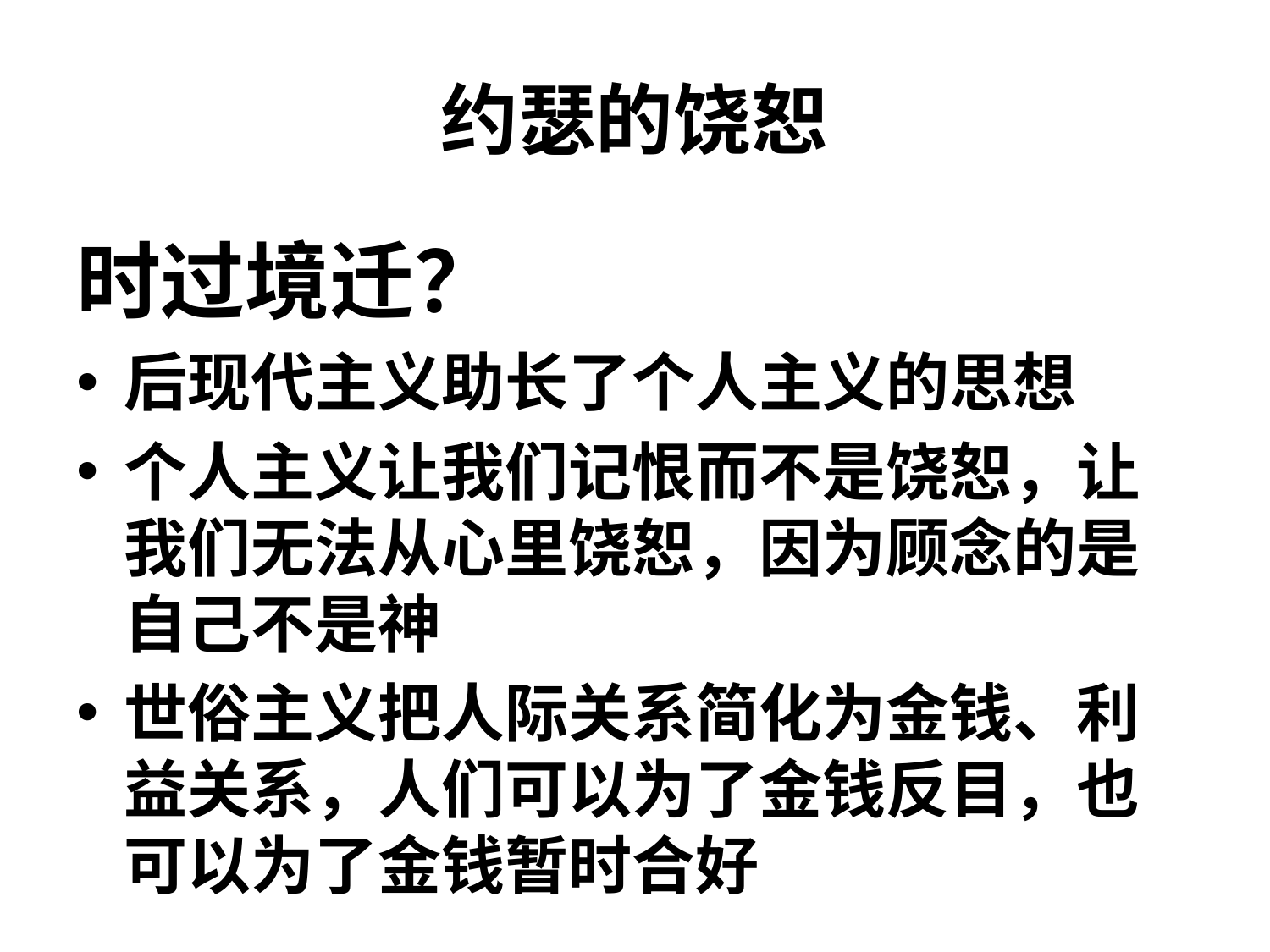

# 约瑟的饶恕
时过境迁？
后现代主义助长了个人主义的思想
个人主义让我们记恨而不是饶恕，让我们无法从心里饶恕，因为顾念的是自己不是神
世俗主义把人际关系简化为金钱、利益关系，人们可以为了金钱反目，也可以为了金钱暂时合好